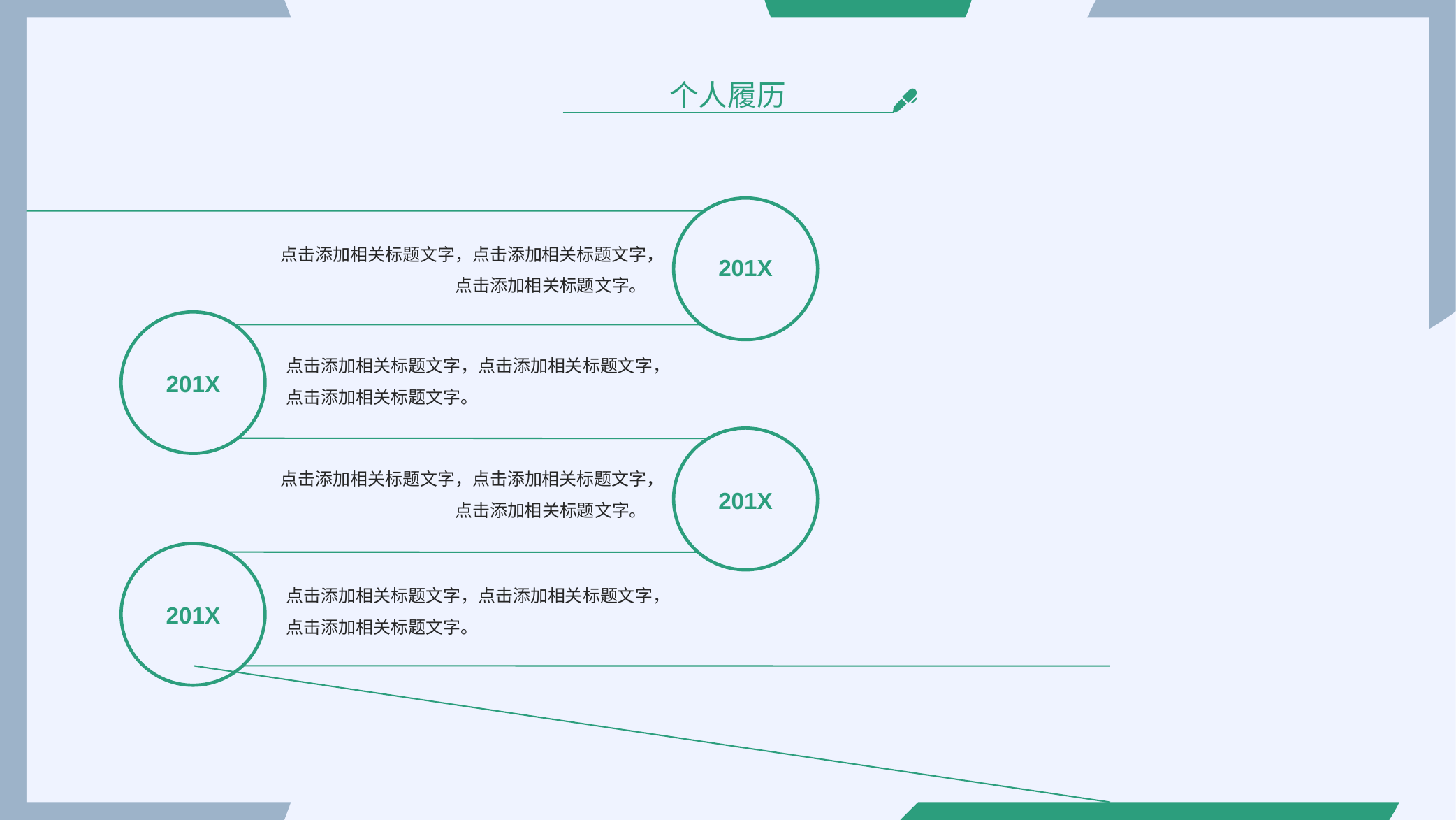

个人履历

201X

点击添加相关标题文字，点击添加相关标题文字，点击添加相关标题文字。

201X

点击添加相关标题文字，点击添加相关标题文字，点击添加相关标题文字。

201X

点击添加相关标题文字，点击添加相关标题文字，点击添加相关标题文字。

201X

点击添加相关标题文字，点击添加相关标题文字，点击添加相关标题文字。